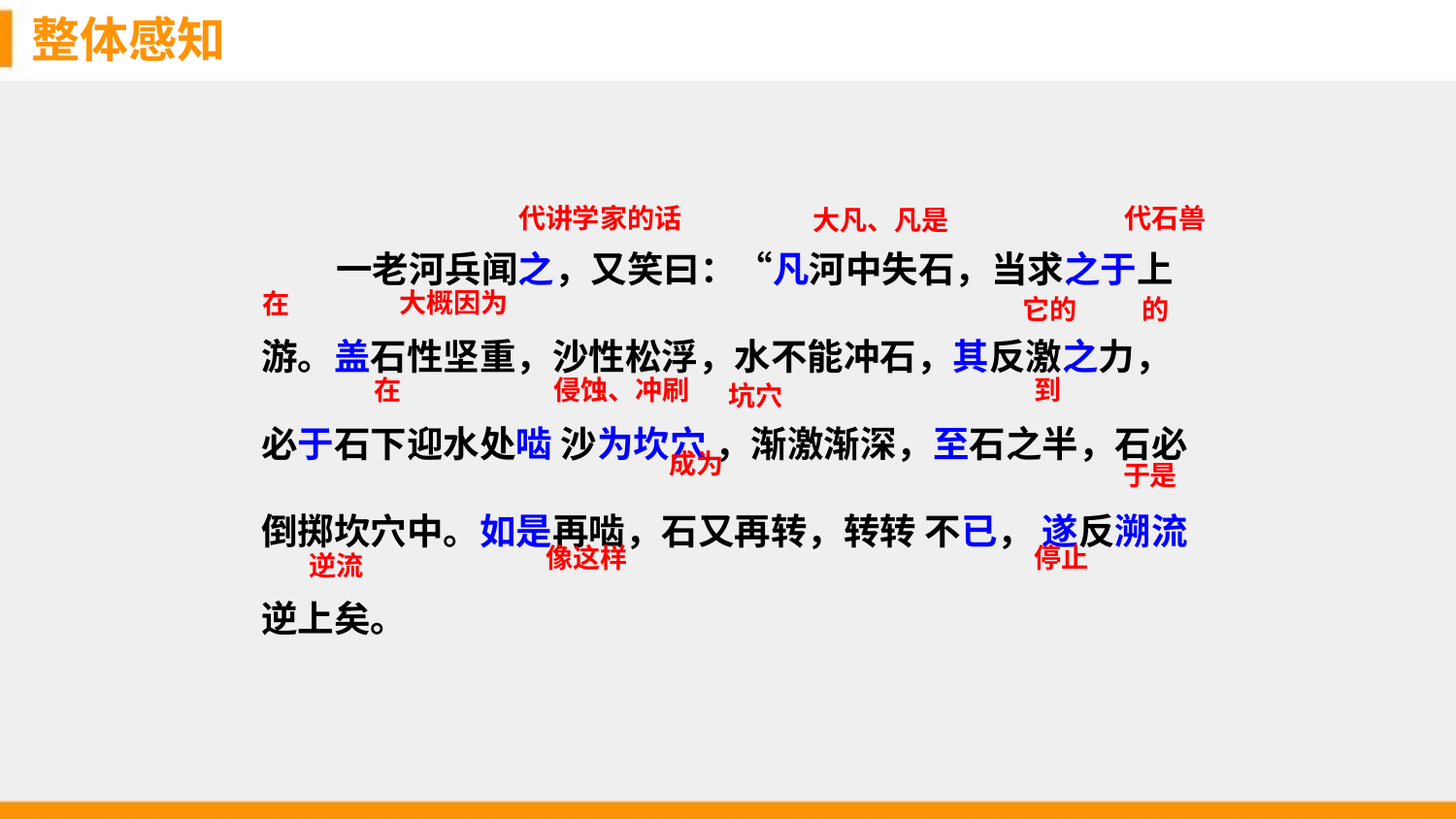

整体感知
代石兽
代讲学家的话
        一老河兵闻之，又笑曰：“凡河中失石，当求之于上游。盖石性坚重，沙性松浮，水不能冲石，其反激之力，必于石下迎水处啮 沙为坎穴 ，渐激渐深，至石之半，石必倒掷坎穴中。如是再啮，石又再转，转转 不已， 遂反溯流逆上矣。
大凡、凡是
大概因为
在
它的
的
在
侵蚀、冲刷
到
坑穴
成为
于是
像这样
停止
逆流